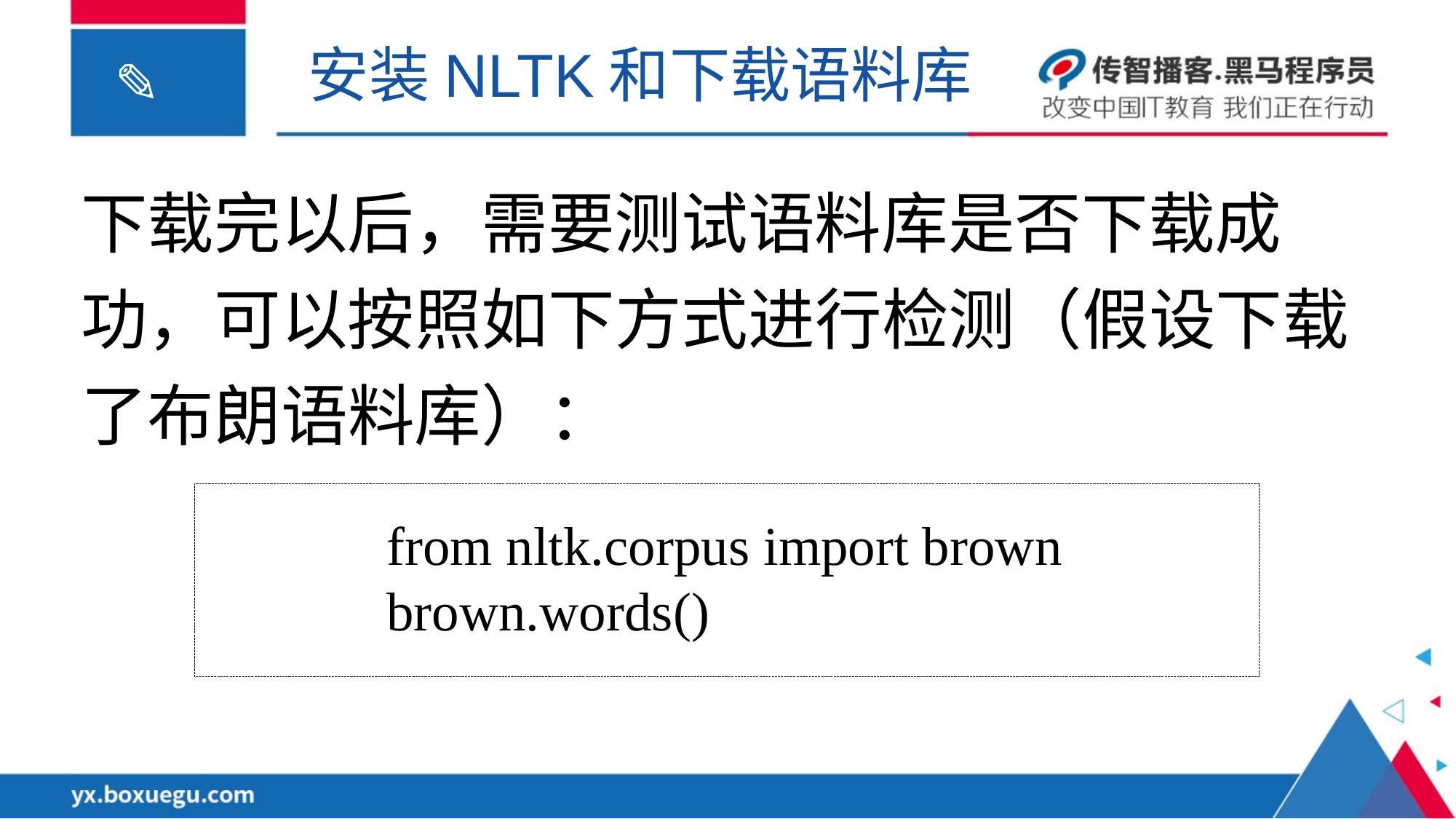

安装NLTK和下载语料库
下载完以后，需要测试语料库是否下载成功，可以按照如下方式进行检测（假设下载了布朗语料库）：

from nltk.corpus import brown
brown.words()